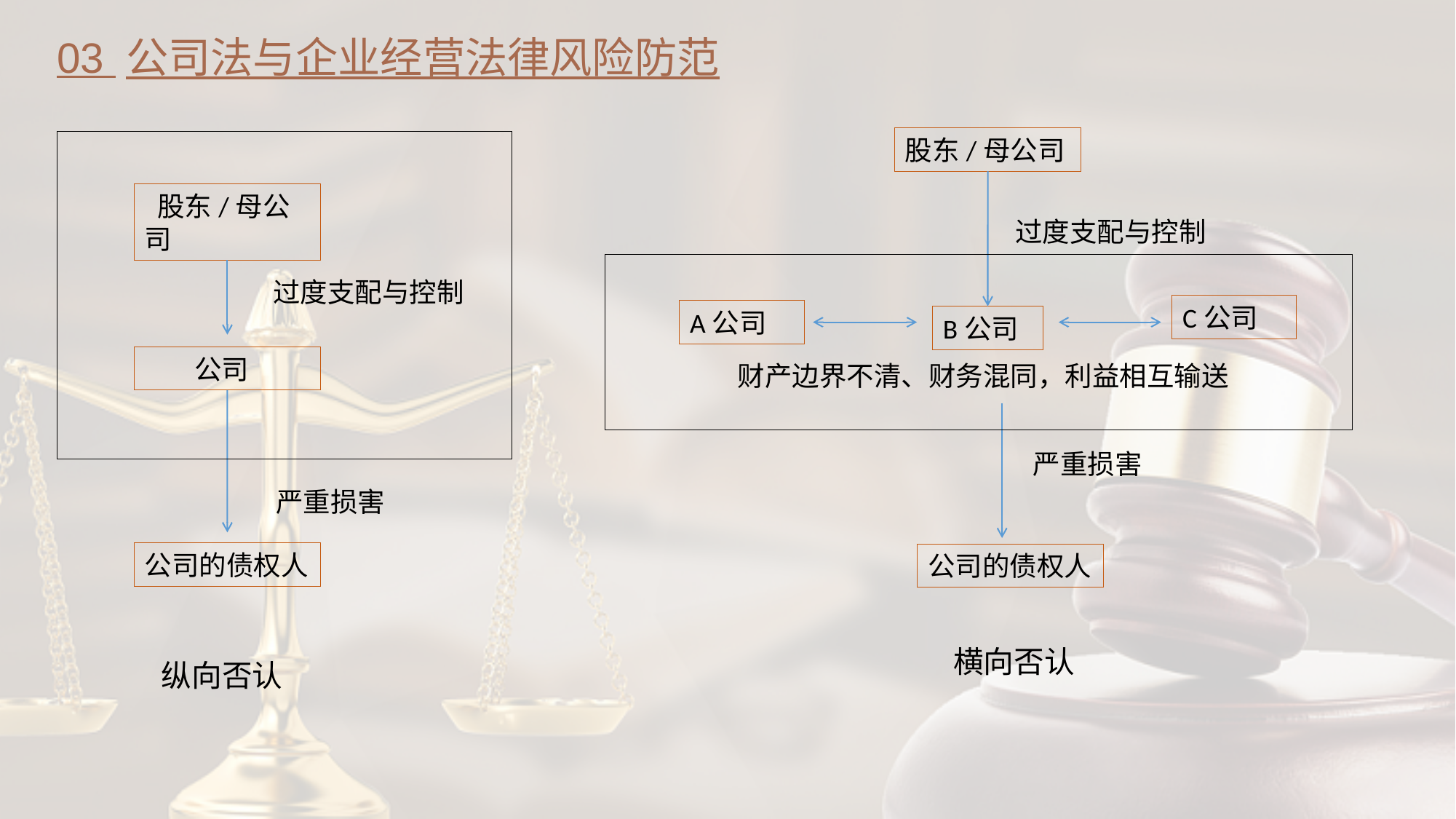

03 公司法与企业经营法律风险防范
股东/母公司

 股东/母公司
过度支配与控制

过度支配与控制
C公司
A公司
B公司
       公司
财产边界不清、财务混同，利益相互输送
严重损害
严重损害
公司的债权人
公司的债权人
横向否认
纵向否认